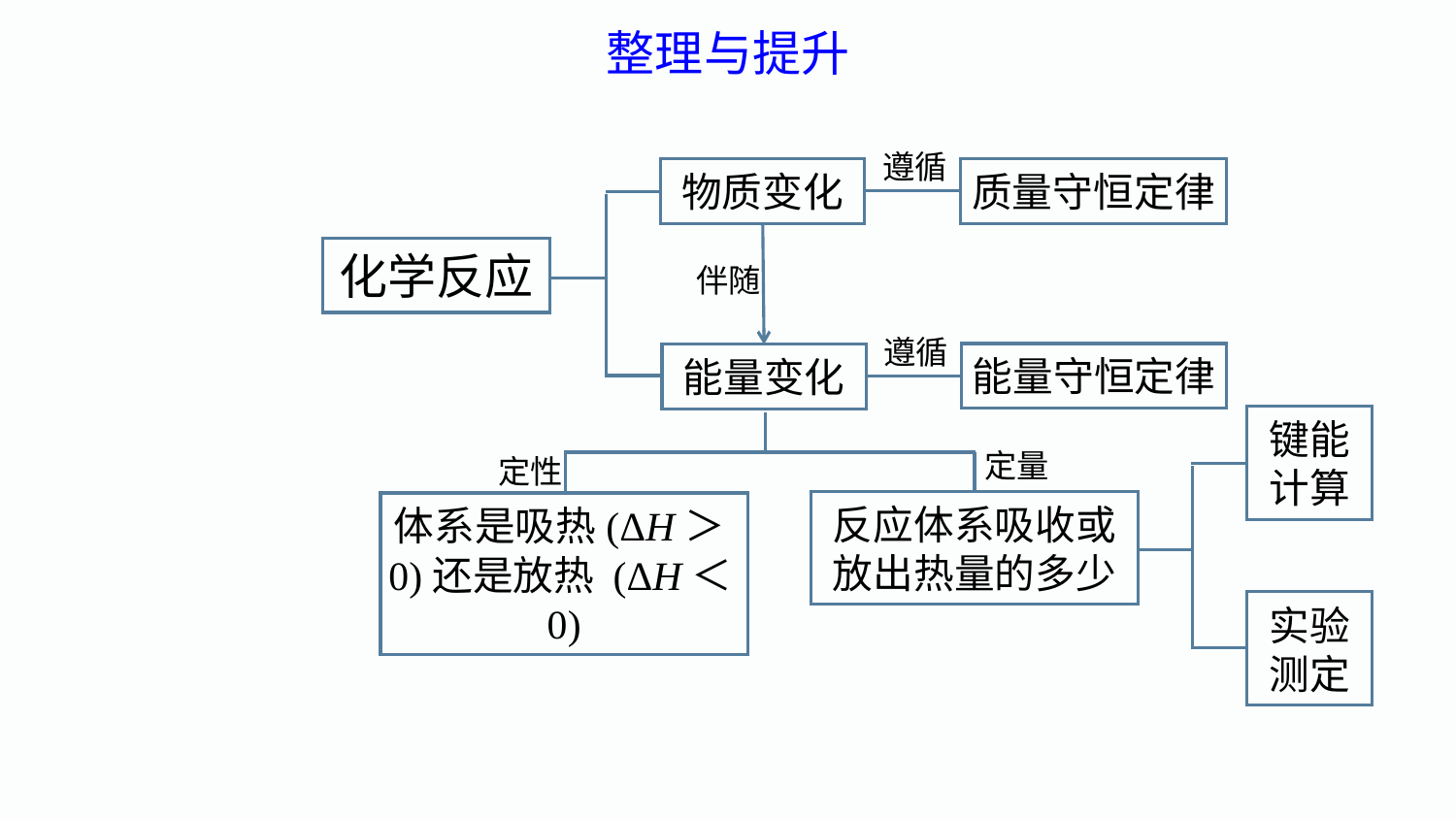

整理与提升
遵循
物质变化
质量守恒定律
化学反应
伴随
遵循
能量守恒定律
能量变化
键能计算
定量
定性
反应体系吸收或
放出热量的多少
体系是吸热(ΔH＞0)还是放热 (ΔH＜0)
实验测定